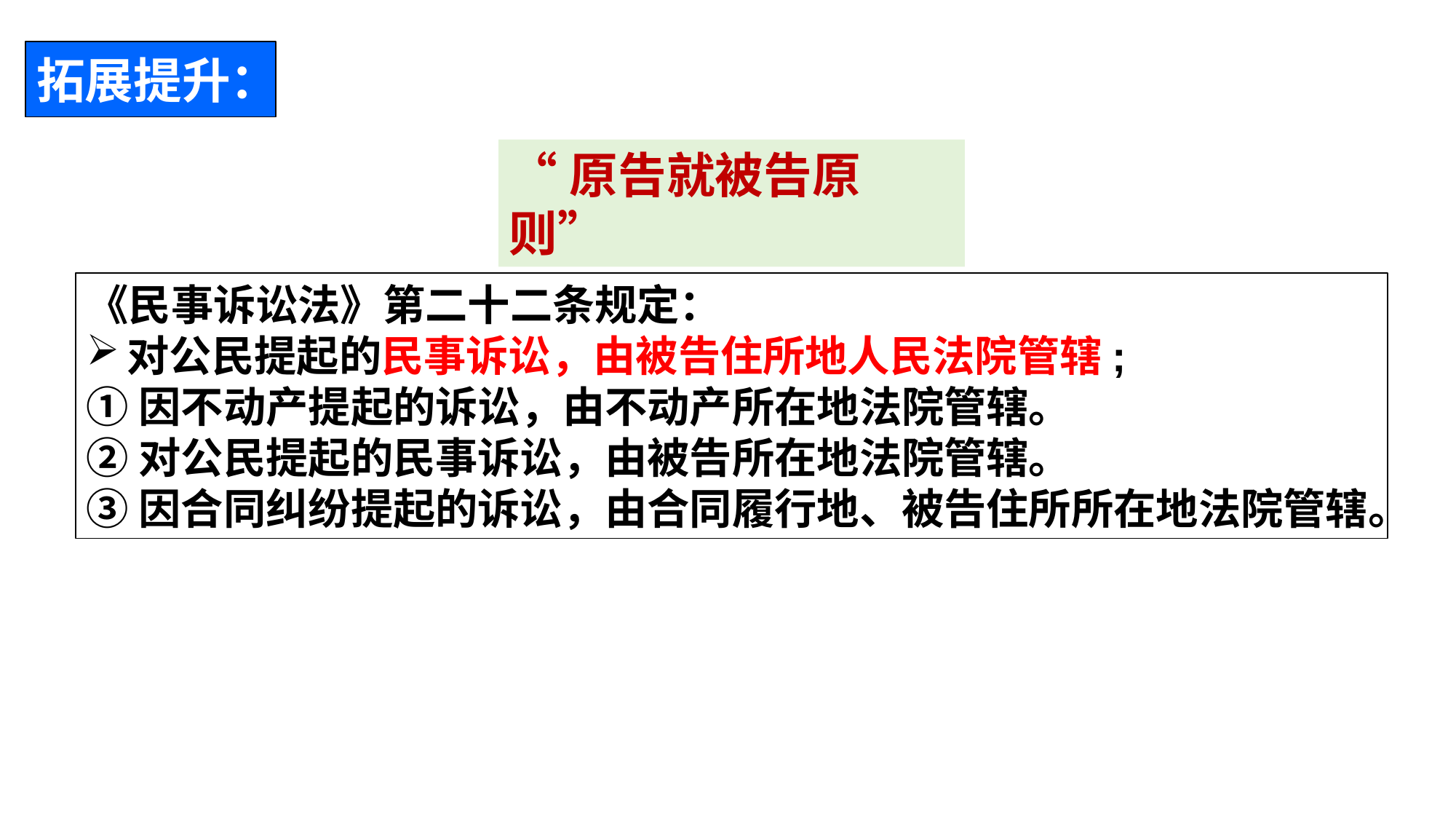

拓展提升：
“原告就被告原则”

《民事诉讼法》第二十二条规定：
对公民提起的民事诉讼，由被告住所地人民法院管辖;
①因不动产提起的诉讼，由不动产所在地法院管辖。
②对公民提起的民事诉讼，由被告所在地法院管辖。
③因合同纠纷提起的诉讼，由合同履行地、被告住所所在地法院管辖。